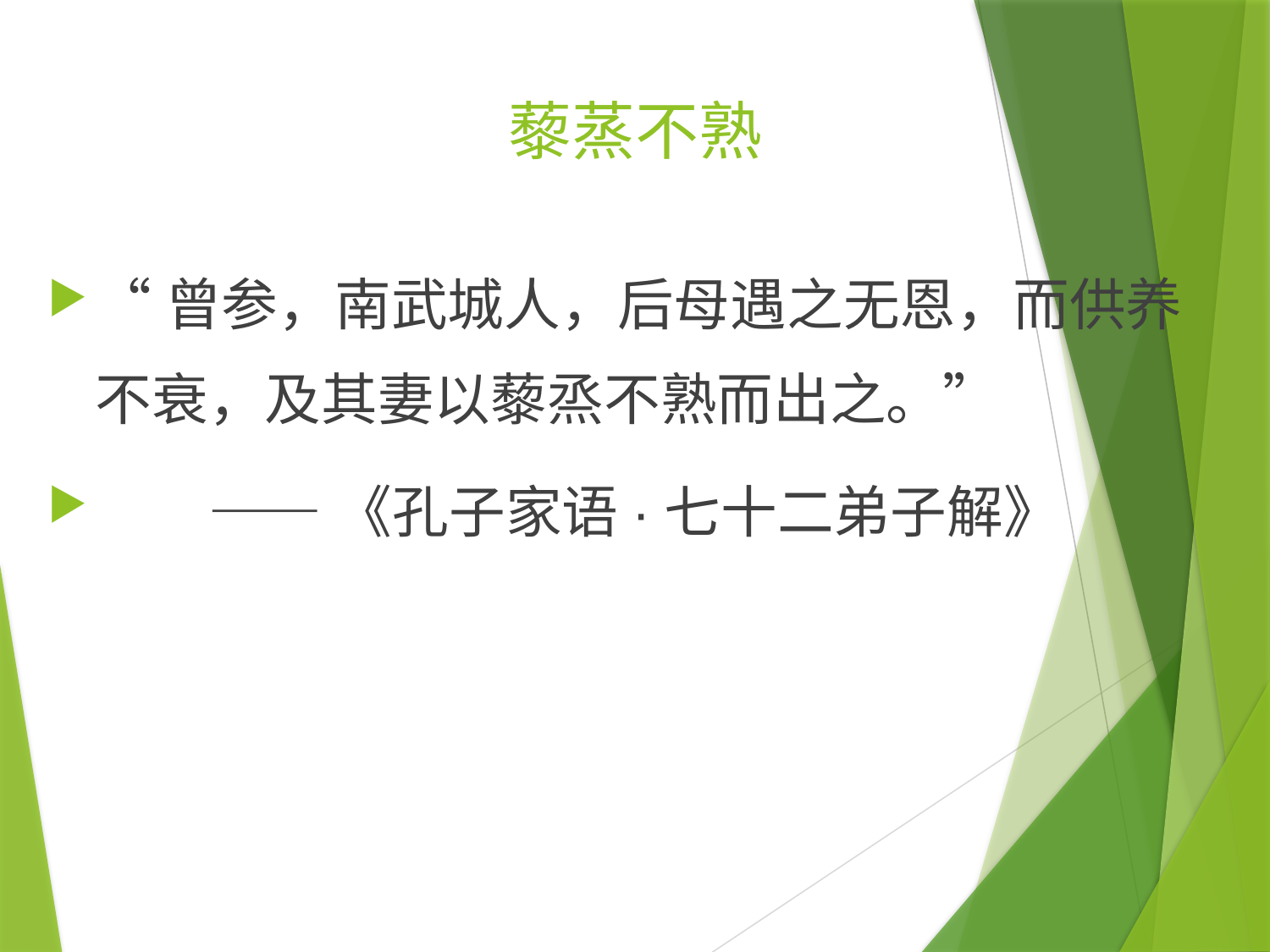

# 藜蒸不熟
“曾参，南武城人，后母遇之无恩，而供养不衰，及其妻以藜烝不熟而出之。”
         ——《孔子家语·七十二弟子解》